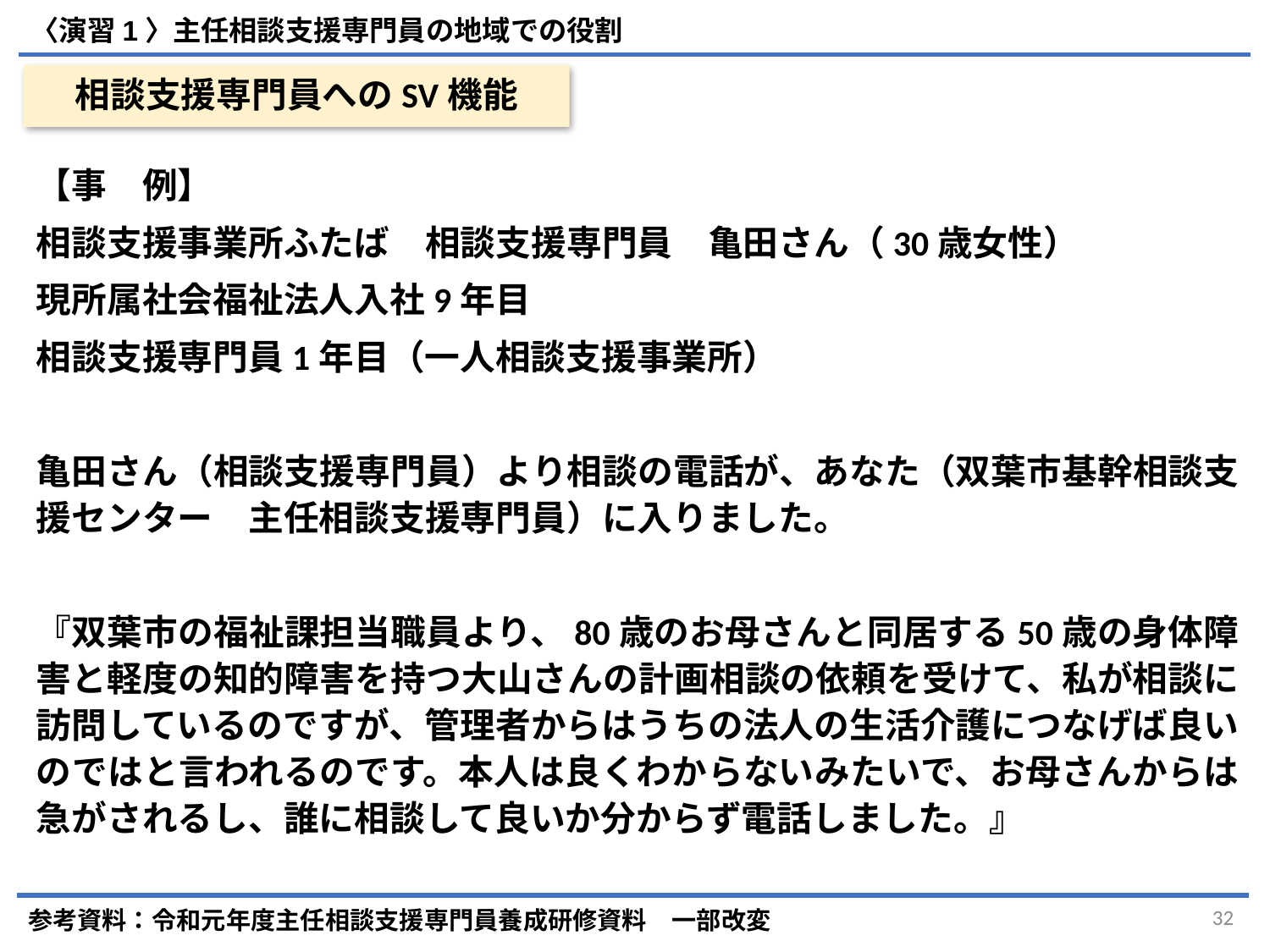

〈演習1〉主任相談支援専門員の地域での役割
# 相談支援専門員へのSV機能
【事　例】
相談支援事業所ふたば　相談支援専門員　亀田さん（30歳女性）
現所属社会福祉法人入社9年目
相談支援専門員1年目（一人相談支援事業所）

亀田さん（相談支援専門員）より相談の電話が、あなた（双葉市基幹相談支援センター　主任相談支援専門員）に入りました。

『双葉市の福祉課担当職員より、80歳のお母さんと同居する50歳の身体障害と軽度の知的障害を持つ大山さんの計画相談の依頼を受けて、私が相談に訪問しているのですが、管理者からはうちの法人の生活介護につなげば良いのではと言われるのです。本人は良くわからないみたいで、お母さんからは急がされるし、誰に相談して良いか分からず電話しました。』
参考資料：令和元年度主任相談支援専門員養成研修資料　一部改変
32